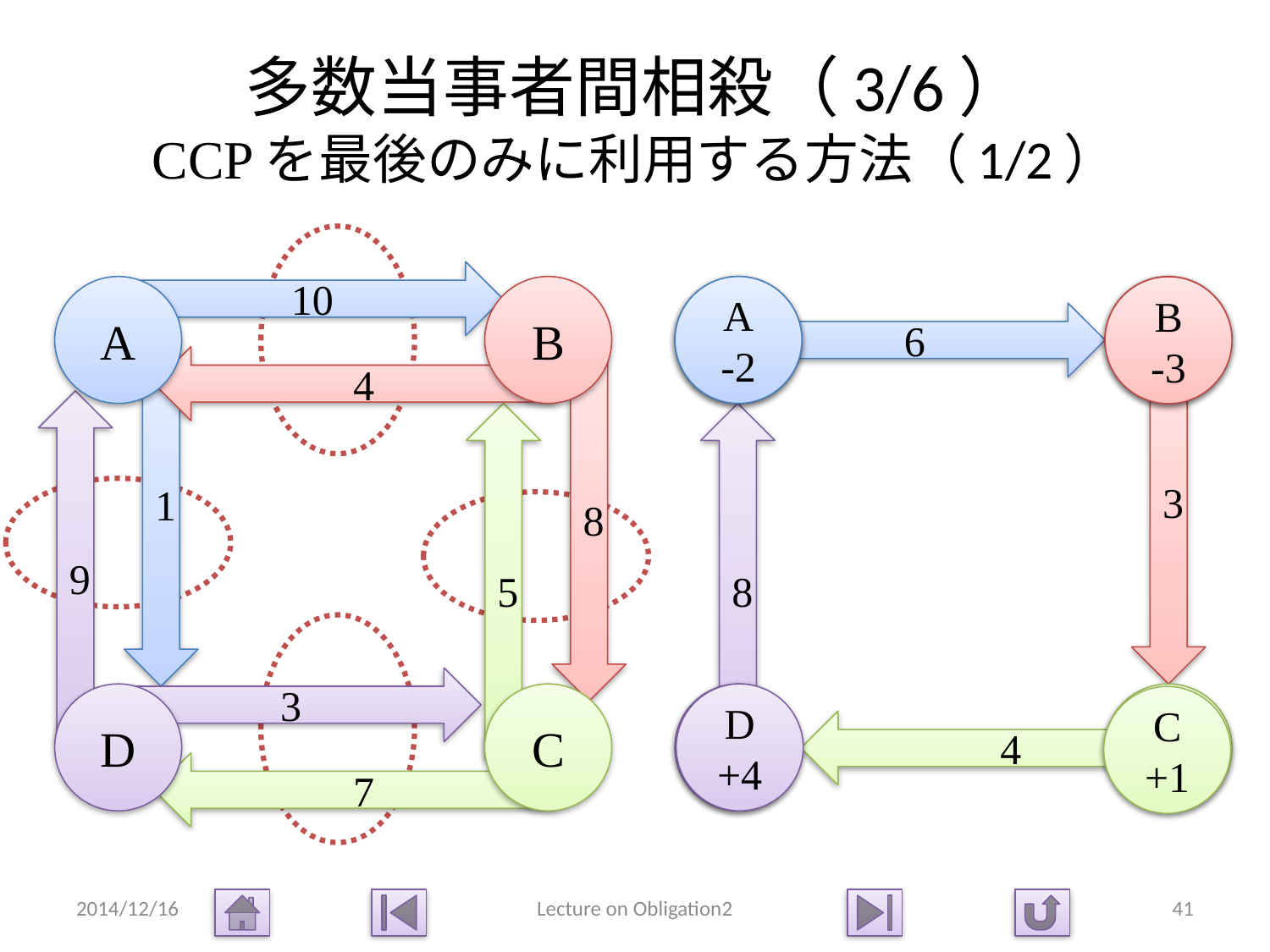

# 多数当事者間相殺（3/6） CCPを最後のみに利用する方法（1/2）

10
A
B
A
A
-2
B
B
-3
6
3
1
4
8
9
5
8

3
D
C
D
D
+4
C
C
+1
4
7
2014/12/16
Lecture on Obligation2
41